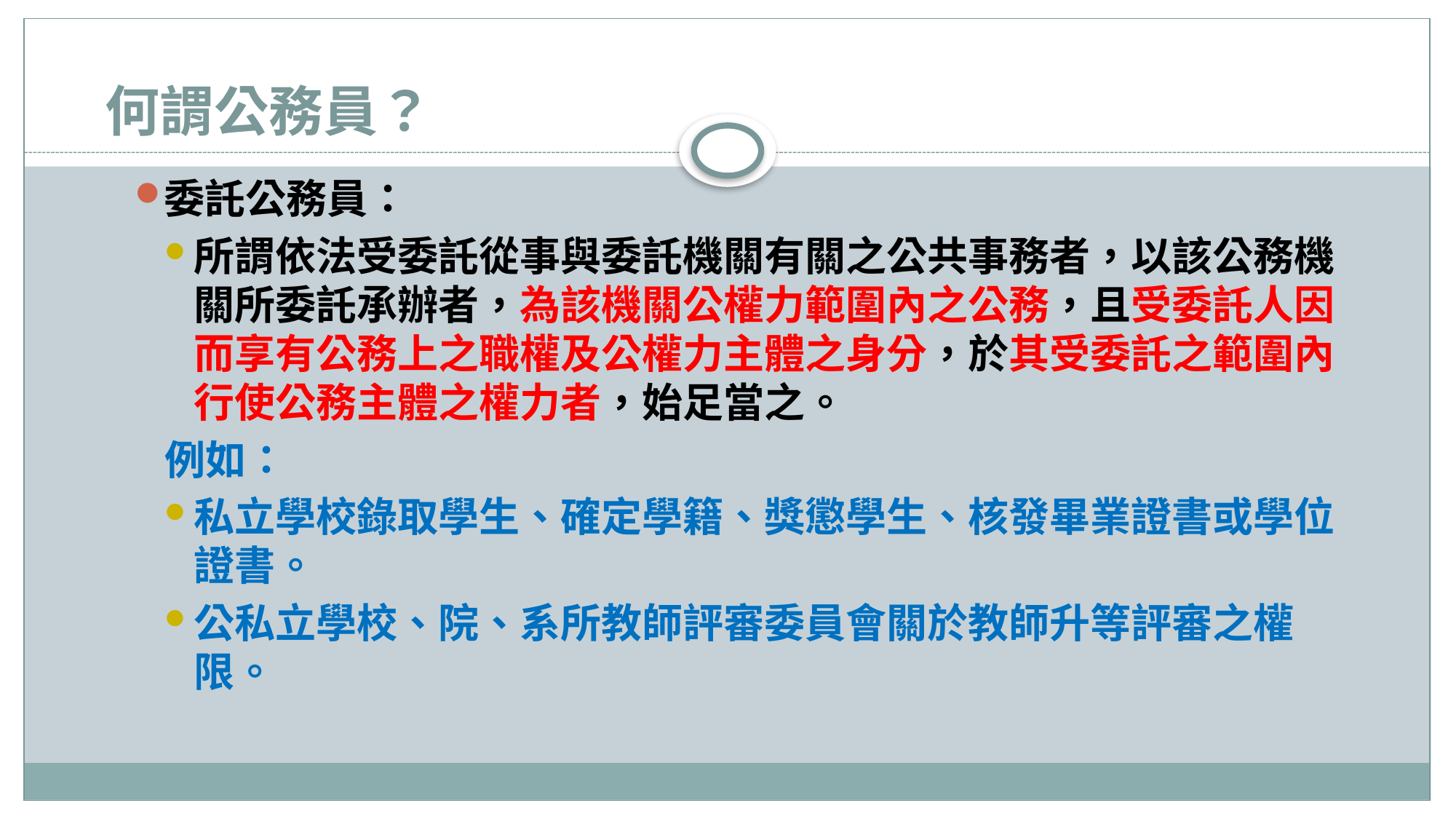

# 何謂公務員？
委託公務員：
所謂依法受委託從事與委託機關有關之公共事務者，以該公務機關所委託承辦者，為該機關公權力範圍內之公務，且受委託人因而享有公務上之職權及公權力主體之身分，於其受委託之範圍內行使公務主體之權力者，始足當之。
例如：
私立學校錄取學生、確定學籍、獎懲學生、核發畢業證書或學位證書。
公私立學校、院、系所教師評審委員會關於教師升等評審之權限。